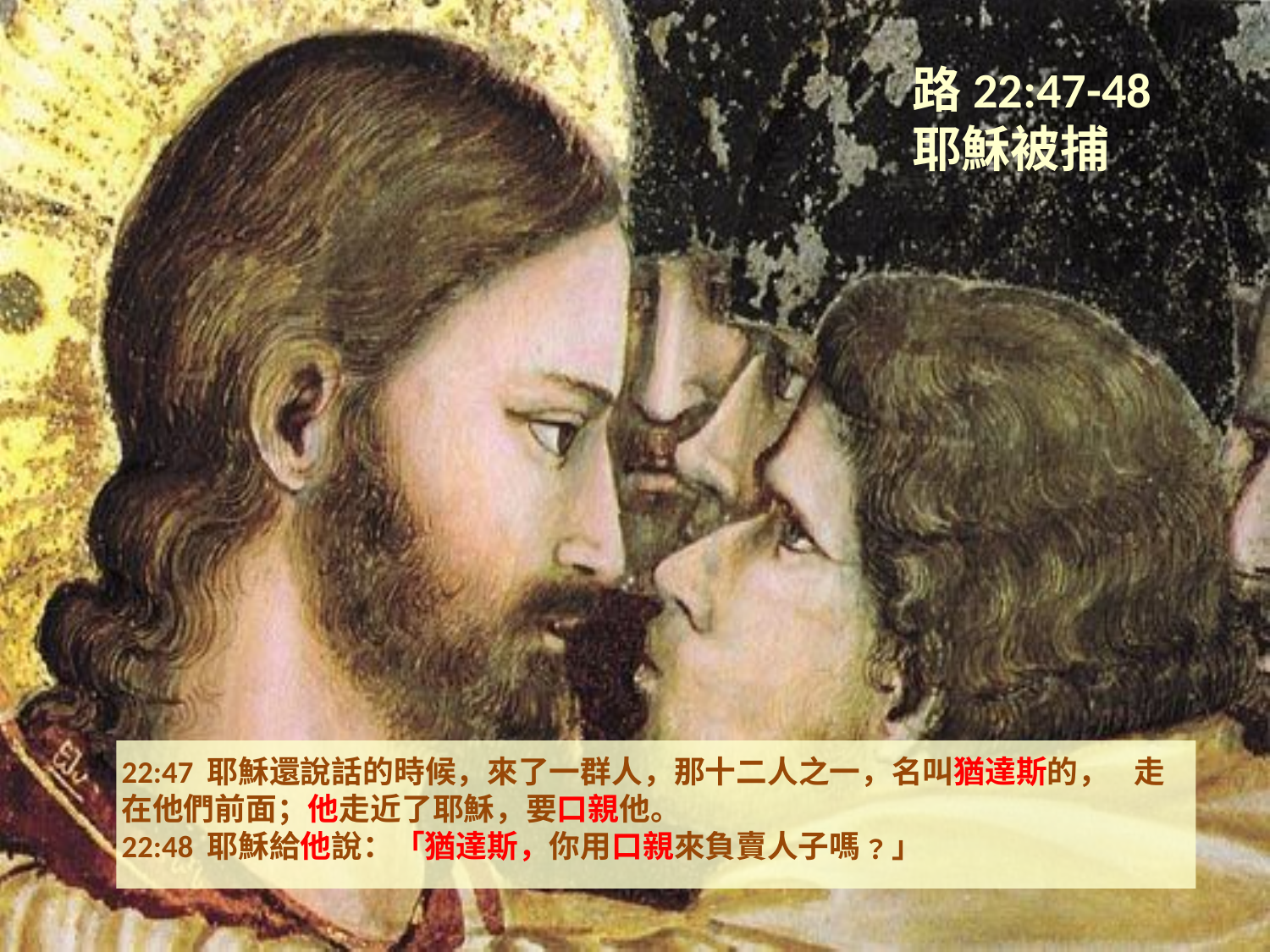

# 路22:47-48 耶穌被捕
22:47 耶穌還說話的時候，來了一群人，那十二人之一，名叫猶達斯的，	 走在他們前面；他走近了耶穌，要口親他。
22:48 耶穌給他說：「猶達斯，你用口親來負賣人子嗎﹖」